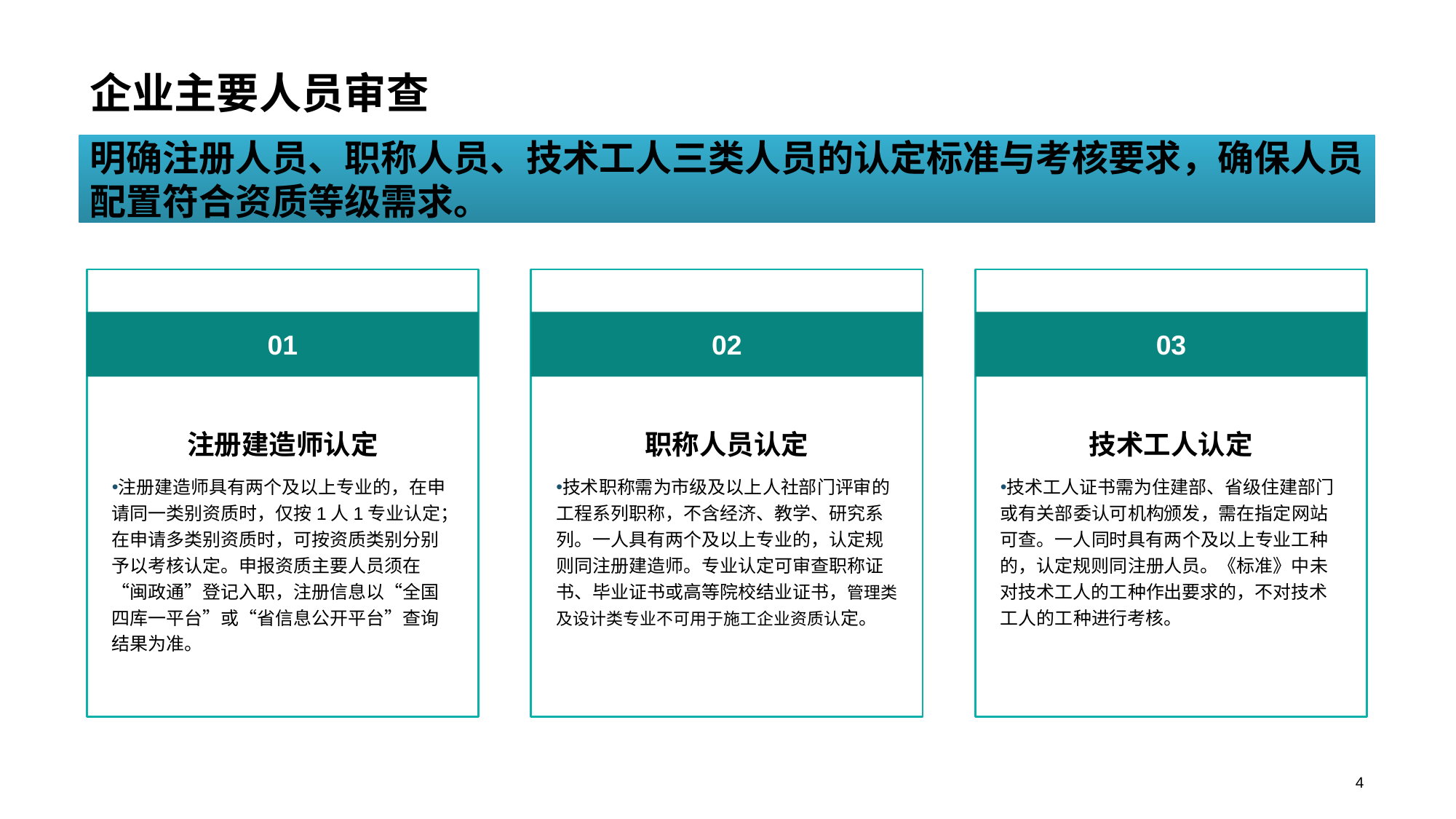

企业主要人员审查
明确注册人员、职称人员、技术工人三类人员的认定标准与考核要求，确保人员配置符合资质等级需求。

01
注册建造师认定
注册建造师具有两个及以上专业的，在申请同一类别资质时，仅按1人1专业认定；在申请多类别资质时，可按资质类别分别予以考核认定。申报资质主要人员须在“闽政通”登记入职，注册信息以“全国四库一平台”或“省信息公开平台”查询结果为准。

02
职称人员认定
技术职称需为市级及以上人社部门评审的工程系列职称，不含经济、教学、研究系列。一人具有两个及以上专业的，认定规则同注册建造师。专业认定可审查职称证书、毕业证书或高等院校结业证书，管理类及设计类专业不可用于施工企业资质认定。

03
技术工人认定
技术工人证书需为住建部、省级住建部门或有关部委认可机构颁发，需在指定网站可查。一人同时具有两个及以上专业工种的，认定规则同注册人员。《标准》中未对技术工人的工种作出要求的，不对技术工人的工种进行考核。
4